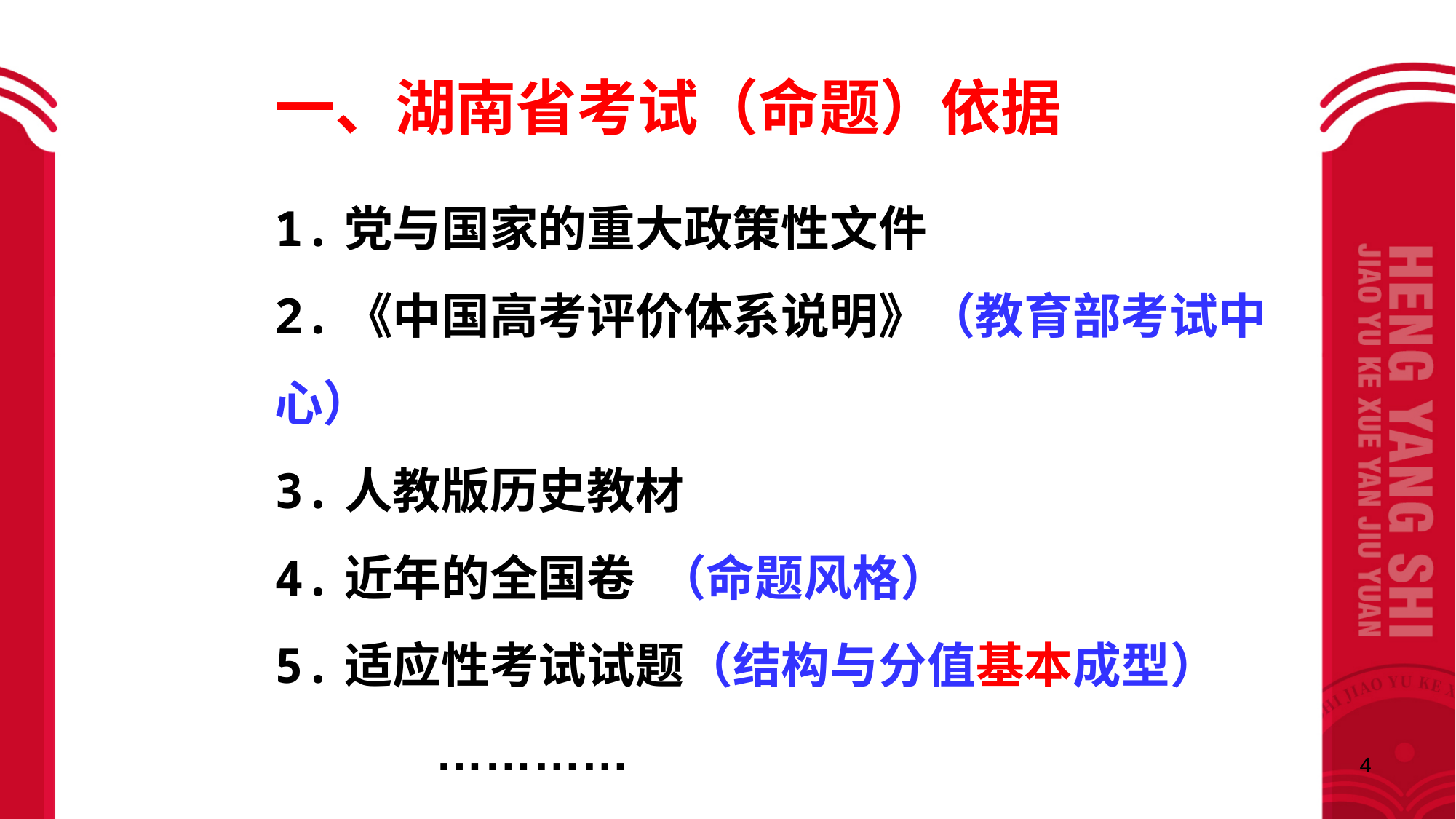

一、湖南省考试（命题）依据
1.党与国家的重大政策性文件
2.《中国高考评价体系说明》（教育部考试中心）
3.人教版历史教材
4.近年的全国卷  （命题风格）
5.适应性考试试题（结构与分值基本成型）
            …………
4